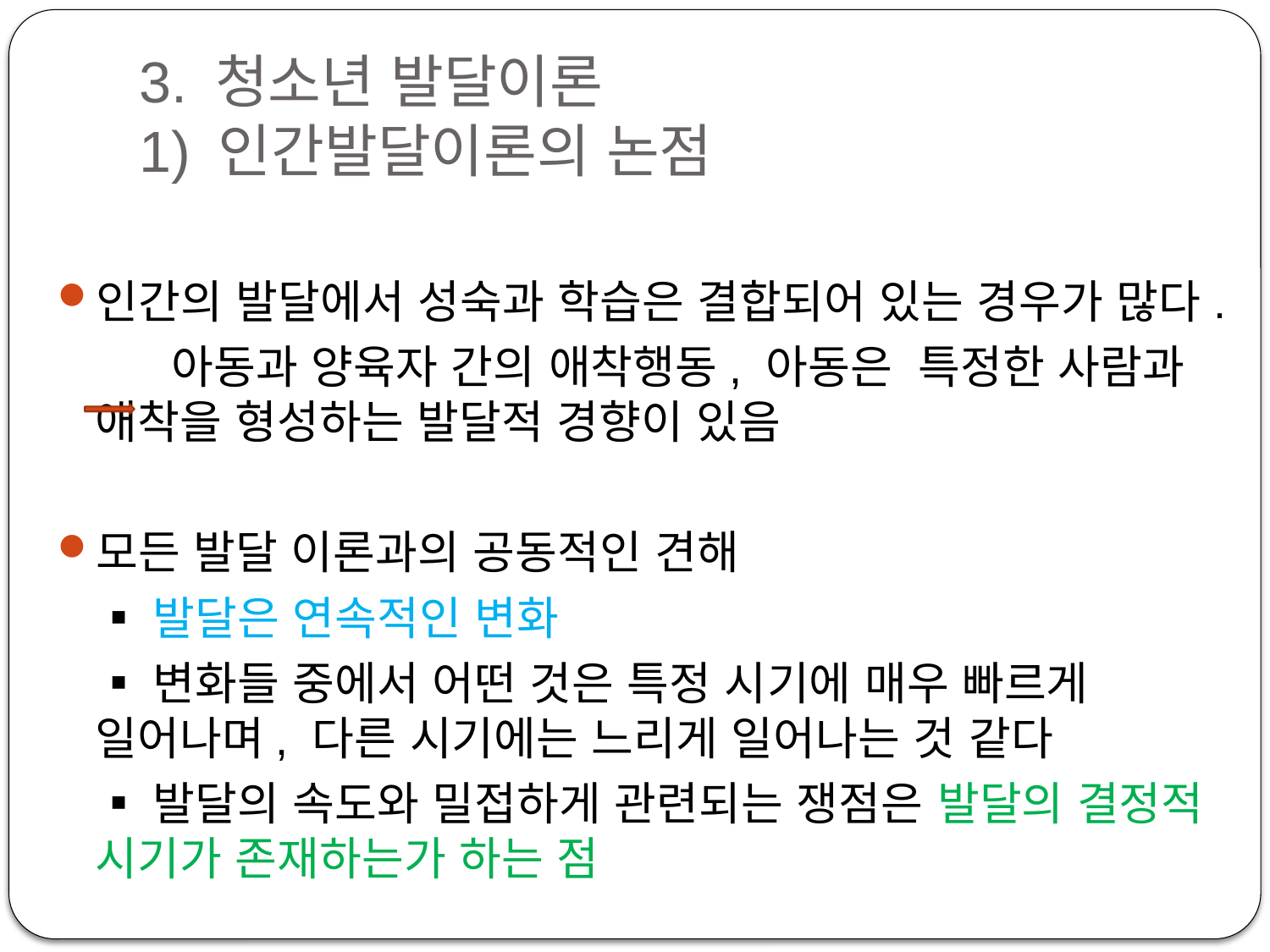

# 3. 청소년 발달이론 1) 인간발달이론의 논점

인간의 발달에서 성숙과 학습은 결합되어 있는 경우가 많다.
        아동과 양육자 간의 애착행동, 아동은  특정한 사람과 애착을 형성하는 발달적 경향이 있음

모든 발달 이론과의 공동적인 견해
   ▪발달은 연속적인 변화
   ▪변화들 중에서 어떤 것은 특정 시기에 매우 빠르게 일어나며, 다른 시기에는 느리게 일어나는 것 같다
   ▪발달의 속도와 밀접하게 관련되는 쟁점은 발달의 결정적 시기가 존재하는가 하는 점